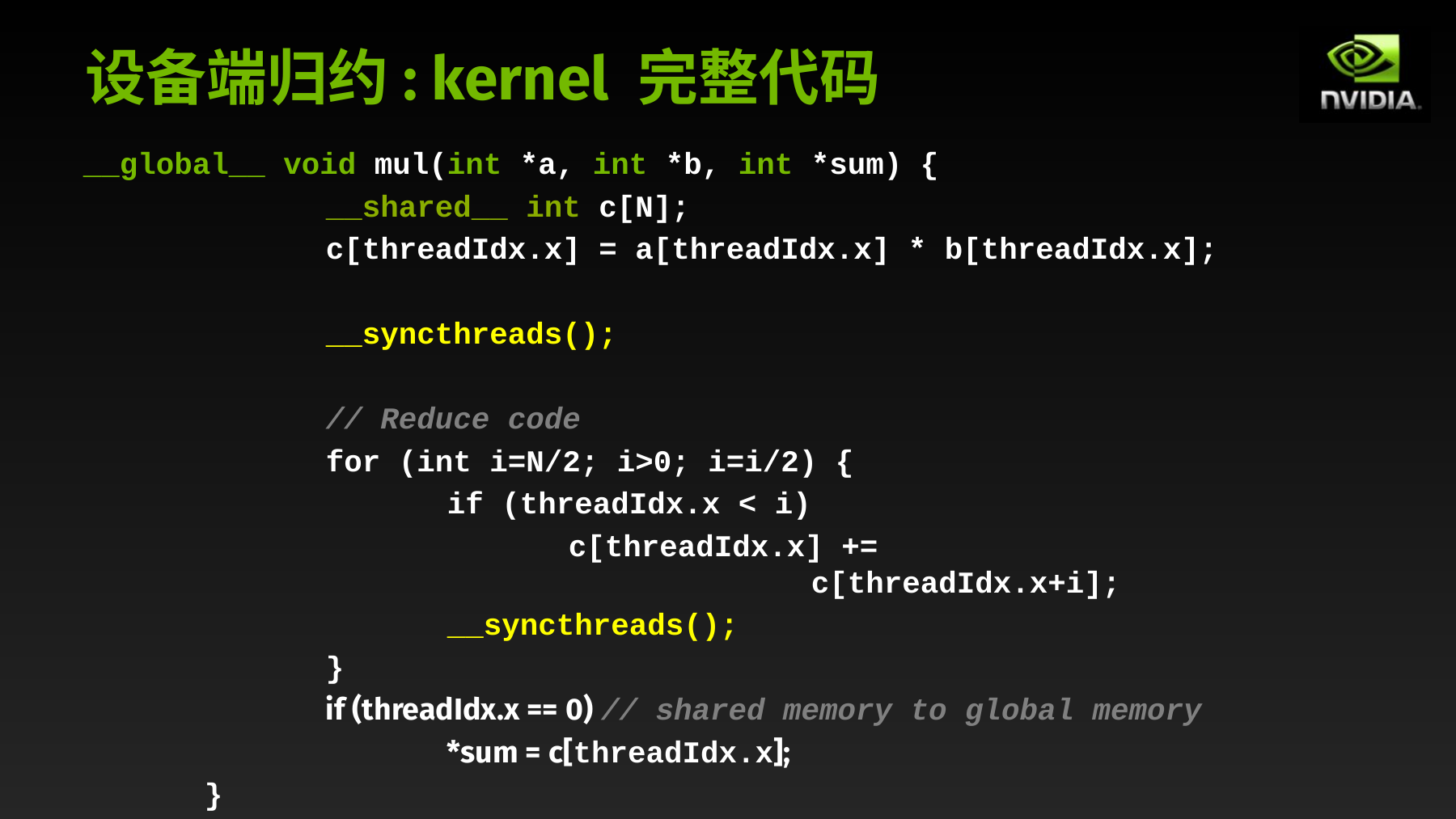

# 设备端归约: kernel 完整代码
__global__ void mul(int *a, int *b, int *sum) {
		__shared__ int c[N];
		c[threadIdx.x] = a[threadIdx.x] * b[threadIdx.x];

		__syncthreads();

		// Reduce code
		for (int i=N/2; i>0; i=i/2) {
			if (threadIdx.x < i)
				c[threadIdx.x] += 											c[threadIdx.x+i];
			__syncthreads();
		}
		if (threadIdx.x == 0) // shared memory to global memory
			*sum = c[threadIdx.x];
	}